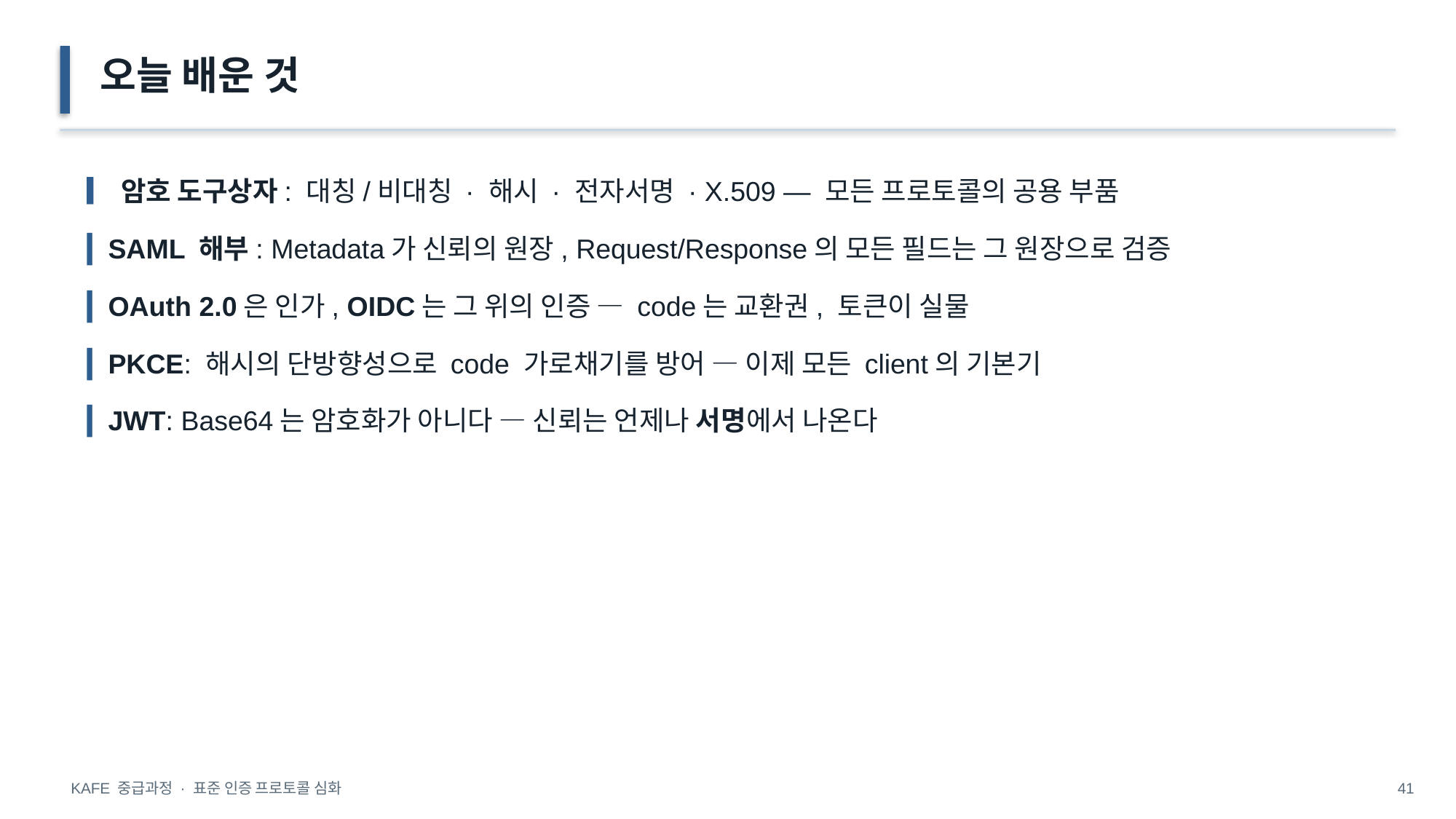

오늘 배운 것

▎암호 도구상자: 대칭/비대칭 · 해시 · 전자서명 · X.509 — 모든 프로토콜의 공용 부품
▎SAML 해부: Metadata가 신뢰의 원장, Request/Response의 모든 필드는 그 원장으로 검증
▎OAuth 2.0은 인가, OIDC는 그 위의 인증 — code는 교환권, 토큰이 실물
▎PKCE: 해시의 단방향성으로 code 가로채기를 방어 — 이제 모든 client의 기본기
▎JWT: Base64는 암호화가 아니다 — 신뢰는 언제나 서명에서 나온다
KAFE 중급과정 · 표준 인증 프로토콜 심화
41